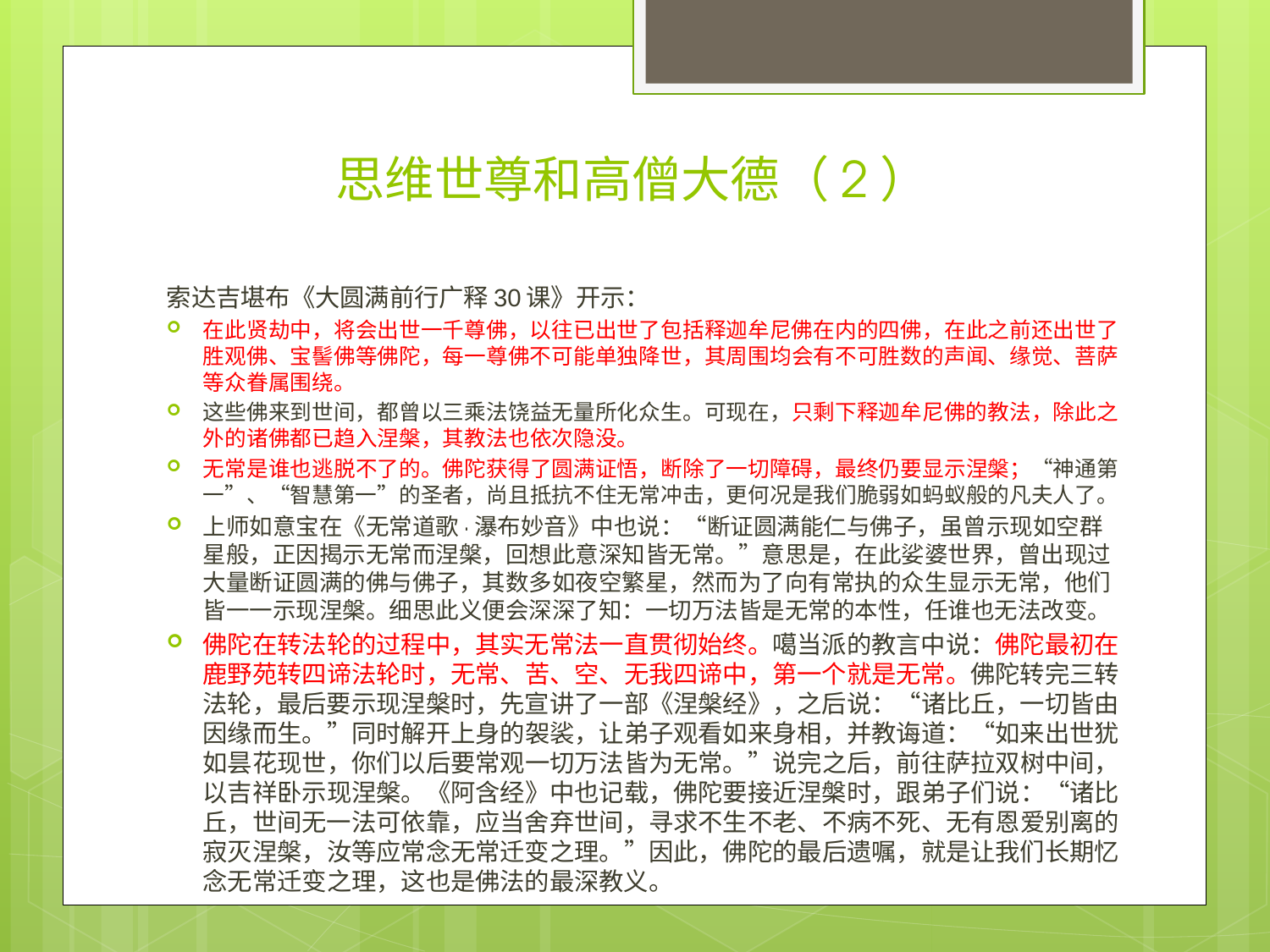

# 思维世尊和高僧大德（2）

索达吉堪布《大圆满前行广释30课》开示：
在此贤劫中，将会出世一千尊佛，以往已出世了包括释迦牟尼佛在内的四佛，在此之前还出世了胜观佛、宝髻佛等佛陀，每一尊佛不可能单独降世，其周围均会有不可胜数的声闻、缘觉、菩萨等众眷属围绕。
这些佛来到世间，都曾以三乘法饶益无量所化众生。可现在，只剩下释迦牟尼佛的教法，除此之外的诸佛都已趋入涅槃，其教法也依次隐没。
无常是谁也逃脱不了的。佛陀获得了圆满证悟，断除了一切障碍，最终仍要显示涅槃；“神通第一”、“智慧第一”的圣者，尚且抵抗不住无常冲击，更何况是我们脆弱如蚂蚁般的凡夫人了。
上师如意宝在《无常道歌·瀑布妙音》中也说：“断证圆满能仁与佛子，虽曾示现如空群星般，正因揭示无常而涅槃，回想此意深知皆无常。”意思是，在此娑婆世界，曾出现过大量断证圆满的佛与佛子，其数多如夜空繁星，然而为了向有常执的众生显示无常，他们皆一一示现涅槃。细思此义便会深深了知：一切万法皆是无常的本性，任谁也无法改变。
佛陀在转法轮的过程中，其实无常法一直贯彻始终。噶当派的教言中说：佛陀最初在鹿野苑转四谛法轮时，无常、苦、空、无我四谛中，第一个就是无常。佛陀转完三转法轮，最后要示现涅槃时，先宣讲了一部《涅槃经》，之后说：“诸比丘，一切皆由因缘而生。”同时解开上身的袈裟，让弟子观看如来身相，并教诲道：“如来出世犹如昙花现世，你们以后要常观一切万法皆为无常。”说完之后，前往萨拉双树中间，以吉祥卧示现涅槃。《阿含经》中也记载，佛陀要接近涅槃时，跟弟子们说：“诸比丘，世间无一法可依靠，应当舍弃世间，寻求不生不老、不病不死、无有恩爱别离的寂灭涅槃，汝等应常念无常迁变之理。”因此，佛陀的最后遗嘱，就是让我们长期忆念无常迁变之理，这也是佛法的最深教义。